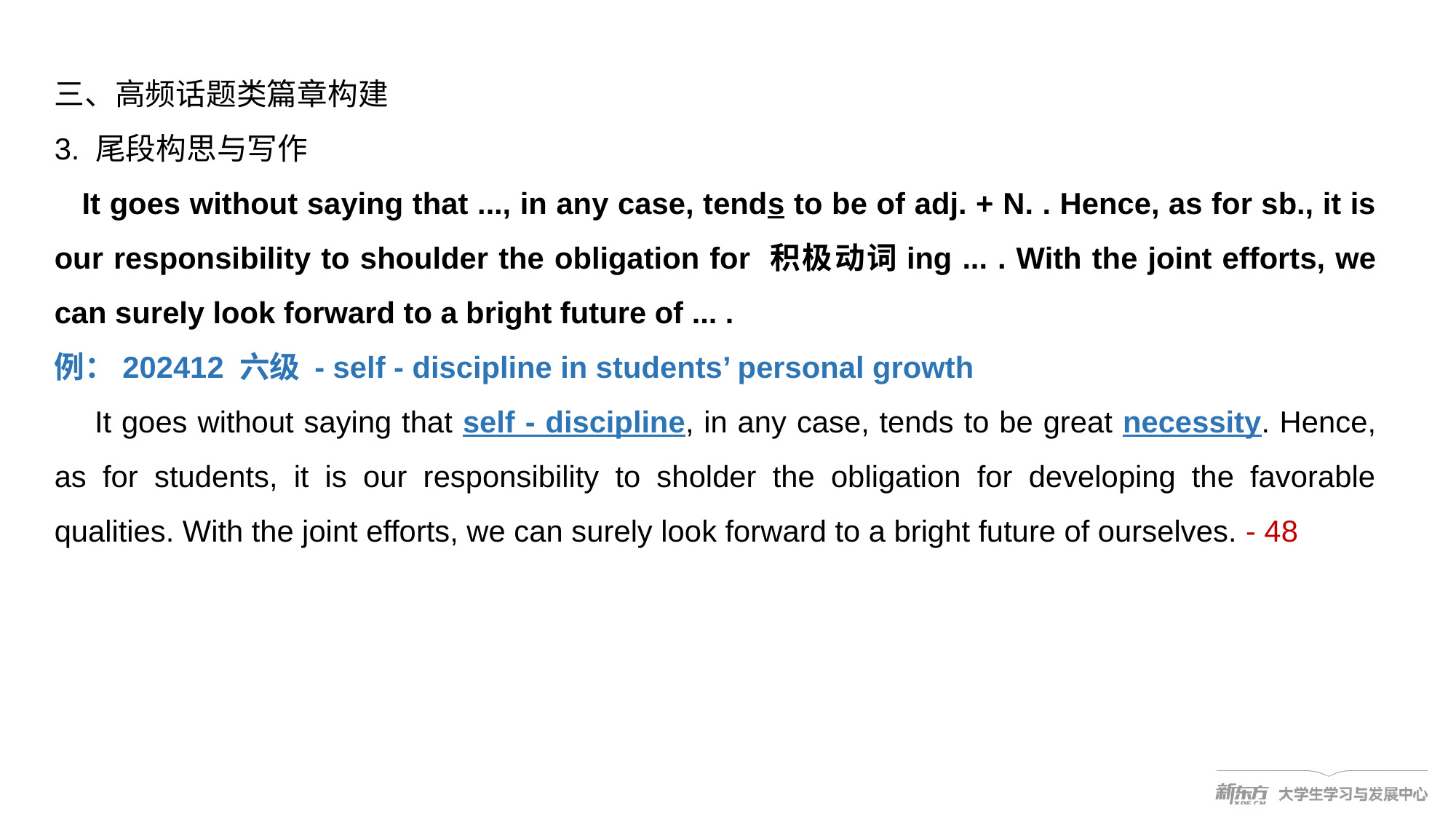

三、高频话题类篇章构建
3. 尾段构思与写作
   It goes without saying that ..., in any case, tends to be of adj. + N. . Hence, as for sb., it is our responsibility to shoulder the obligation for 积极动词ing ... . With the joint efforts, we can surely look forward to a bright future of ... .
例：202412 六级 - self - discipline in students’ personal growth
    It goes without saying that self - discipline, in any case, tends to be great necessity. Hence, as for students, it is our responsibility to sholder the obligation for developing the favorable qualities. With the joint efforts, we can surely look forward to a bright future of ourselves. - 48